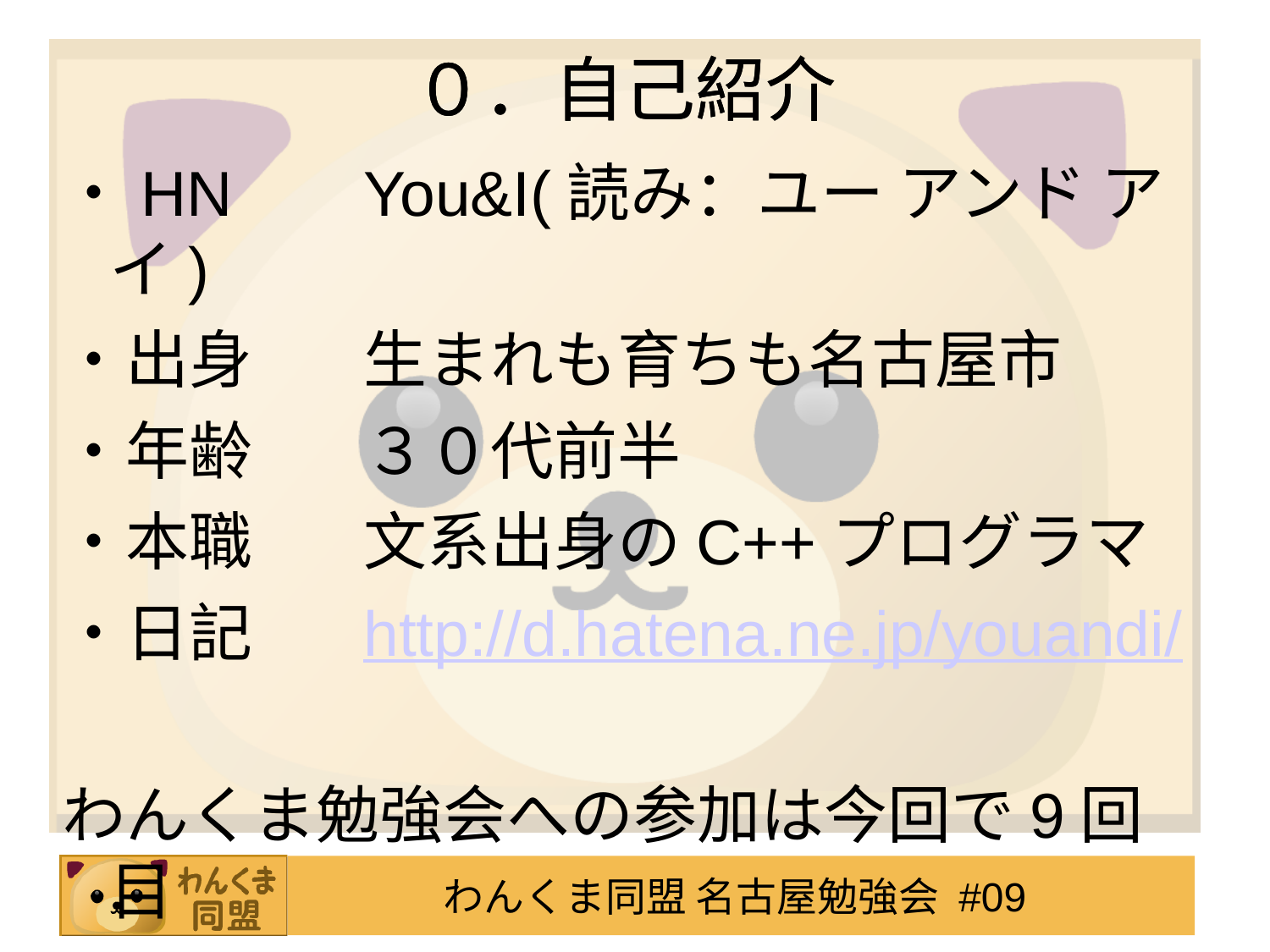

# ０．自己紹介
０．自己紹介

・HN		You&I(読み：ユー アンド アイ)
・出身	生まれも育ちも名古屋市
・年齢	３０代前半
・本職	文系出身のC++プログラマ
・日記	http://d.hatena.ne.jp/youandi/

わんくま勉強会への参加は今回で9回目